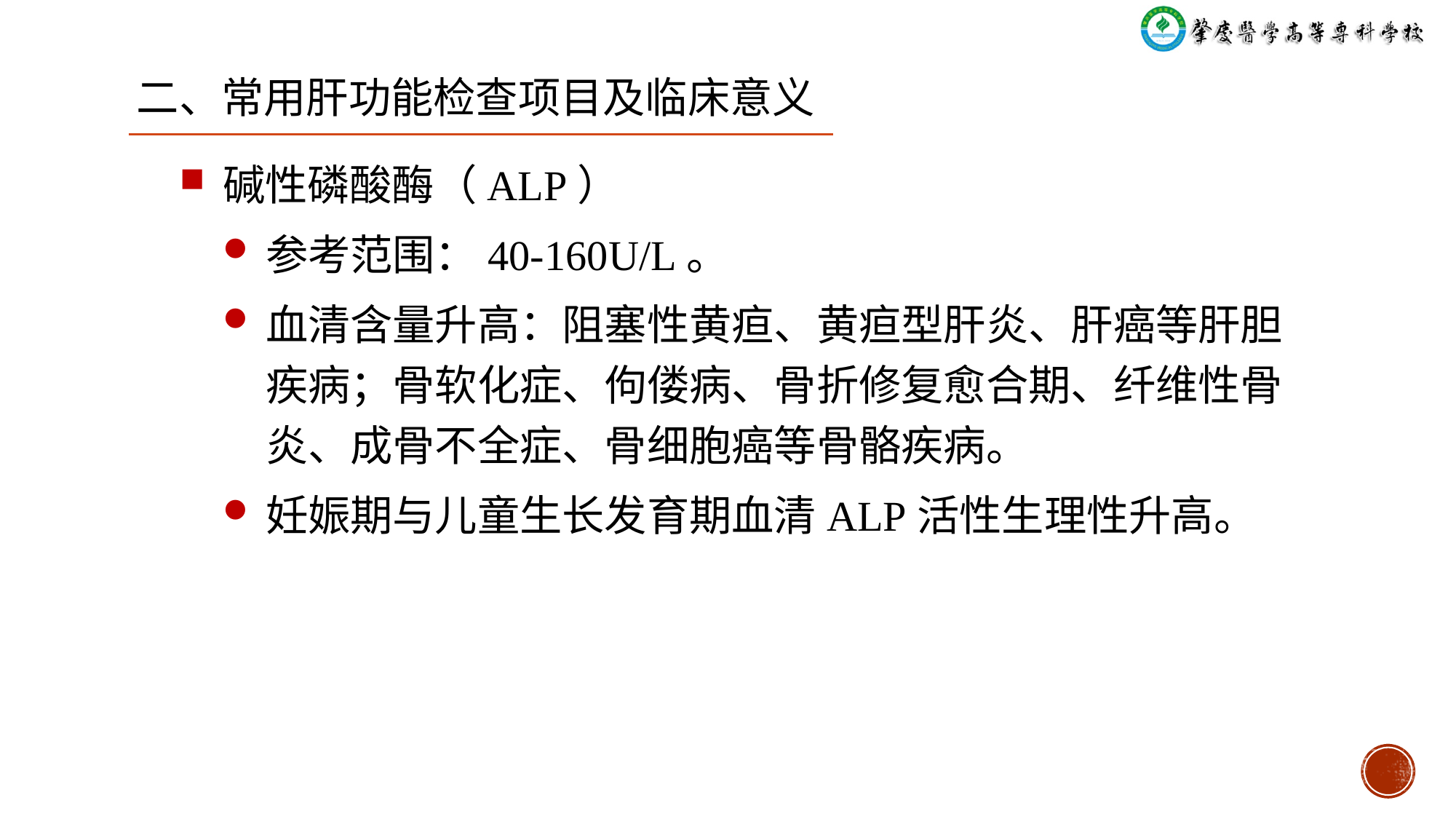

二、常用肝功能检查项目及临床意义
碱性磷酸酶（ALP）
参考范围：40-160U/L。
血清含量升高：阻塞性黄疸、黄疸型肝炎、肝癌等肝胆疾病；骨软化症、佝偻病、骨折修复愈合期、纤维性骨炎、成骨不全症、骨细胞癌等骨骼疾病。
妊娠期与儿童生长发育期血清ALP活性生理性升高。